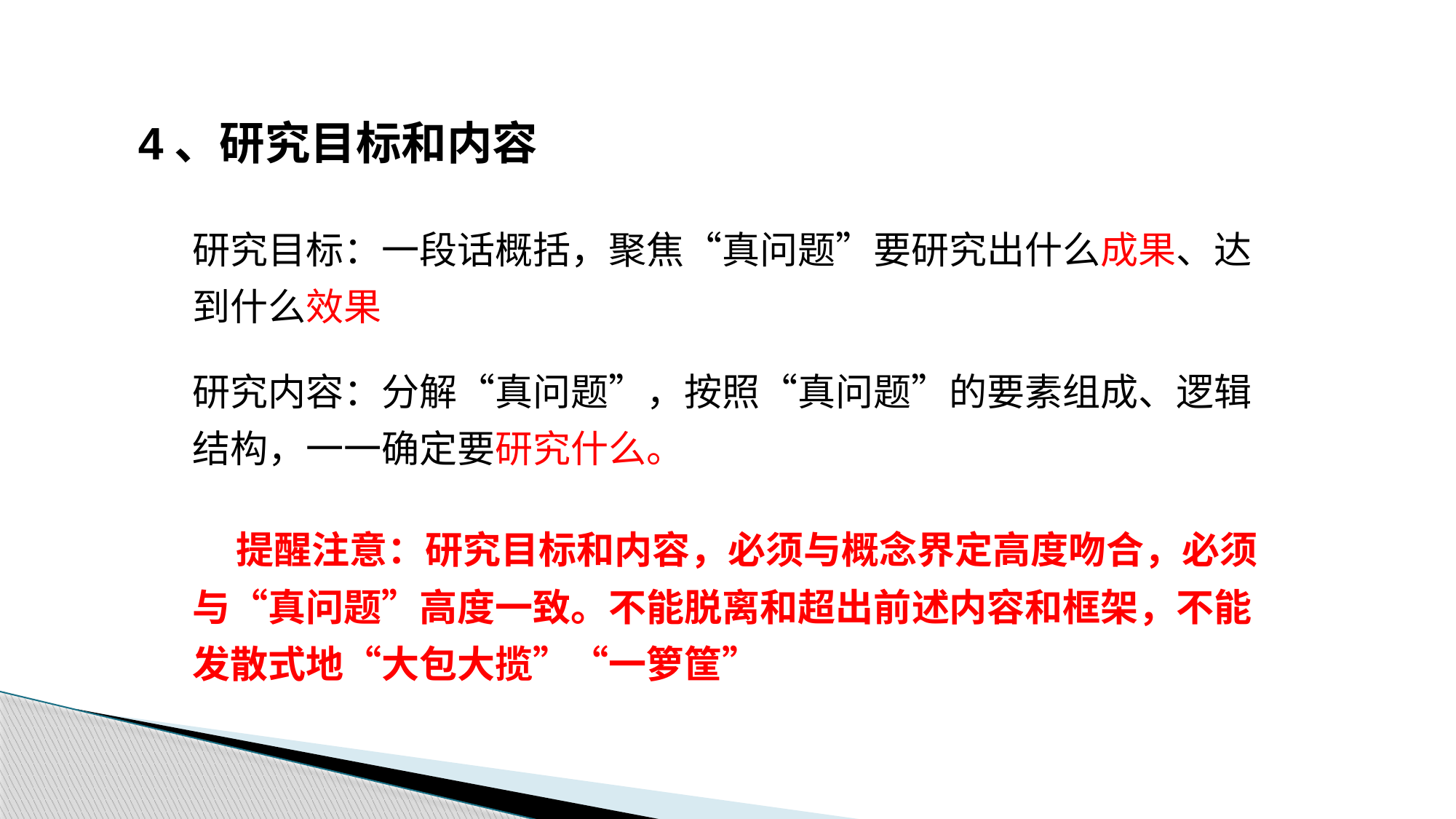

4、研究目标和内容
研究目标：一段话概括，聚焦“真问题”要研究出什么成果、达到什么效果
研究内容：分解“真问题”，按照“真问题”的要素组成、逻辑结构，一一确定要研究什么。
    提醒注意：研究目标和内容，必须与概念界定高度吻合，必须与“真问题”高度一致。不能脱离和超出前述内容和框架，不能发散式地“大包大揽”“一箩筐”